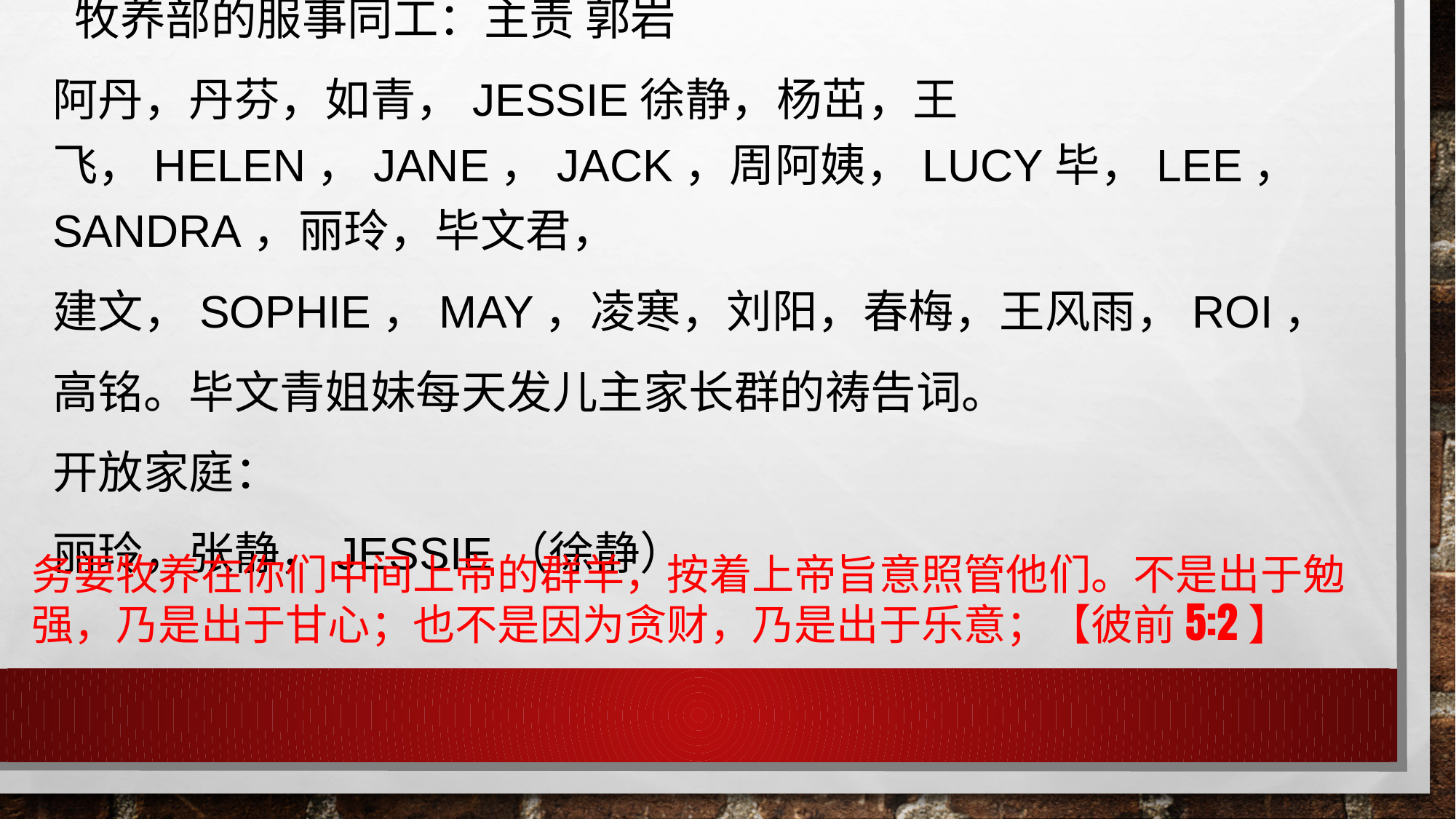

牧养部的服事同工：主责 郭岩
阿丹，丹芬，如青，Jessie徐静，杨茁，王飞，Helen，Jane，Jack，周阿姨，Lucy毕，Lee，Sandra，丽玲，毕文君，
建文，Sophie，May，凌寒，刘阳，春梅，王风雨，Roi，
高铭。毕文青姐妹每天发儿主家长群的祷告词。
开放家庭：
丽玲，张静，Jessie（徐静）
务要牧养在你们中间上帝的群羊，按着上帝旨意照管他们。不是出于勉强，乃是出于甘心；也不是因为贪财，乃是出于乐意；【彼前5:2】